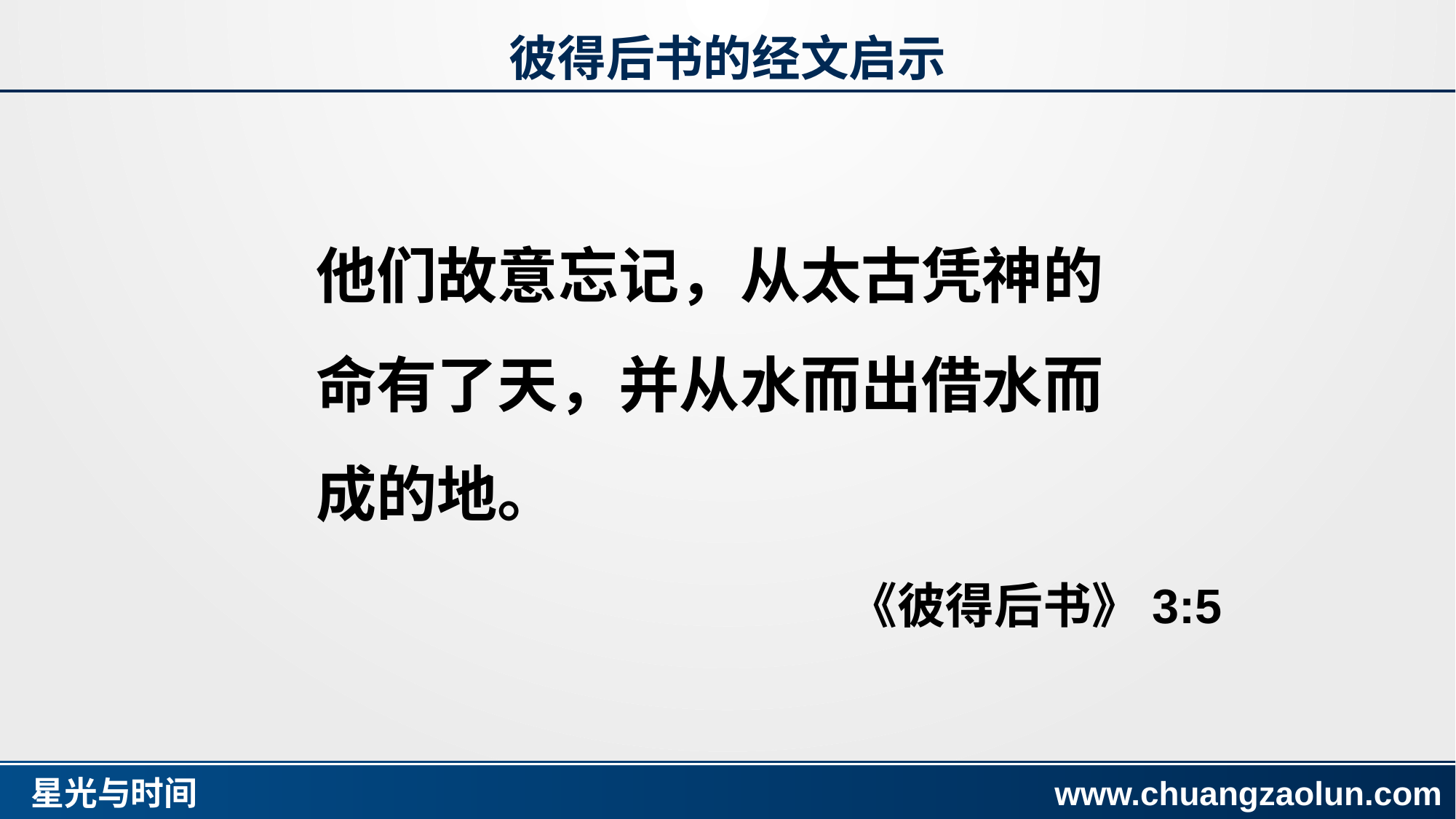

# 彼得后书的经文启示
他们故意忘记，从太古凭神的命有了天，并从水而出借水而成的地。
《彼得后书》3:5